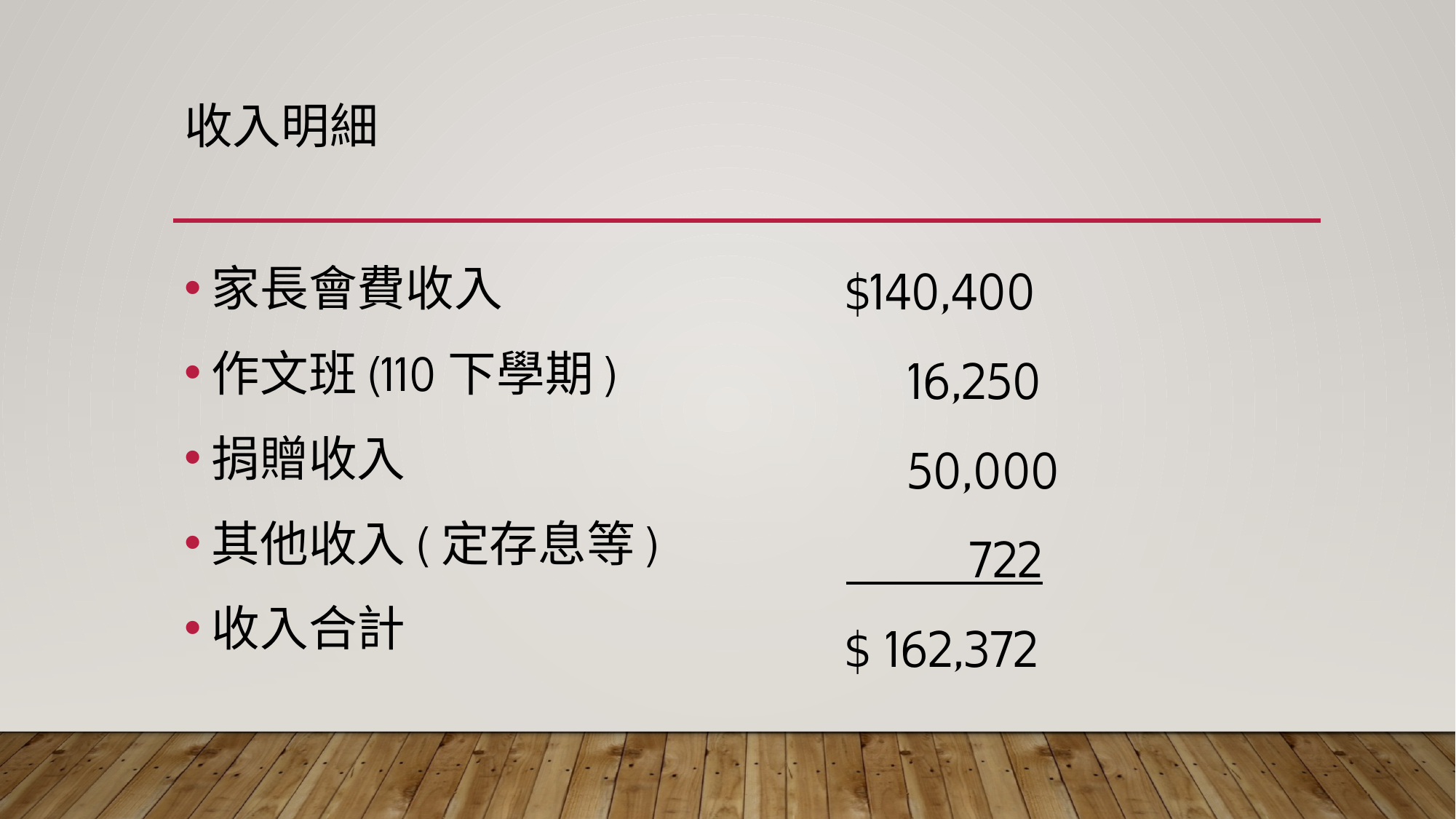

# 收入明細
家長會費收入
作文班(110下學期)
捐贈收入
其他收入(定存息等)
收入合計
$140,400
    16,250
    50,000
        722
$ 162,372